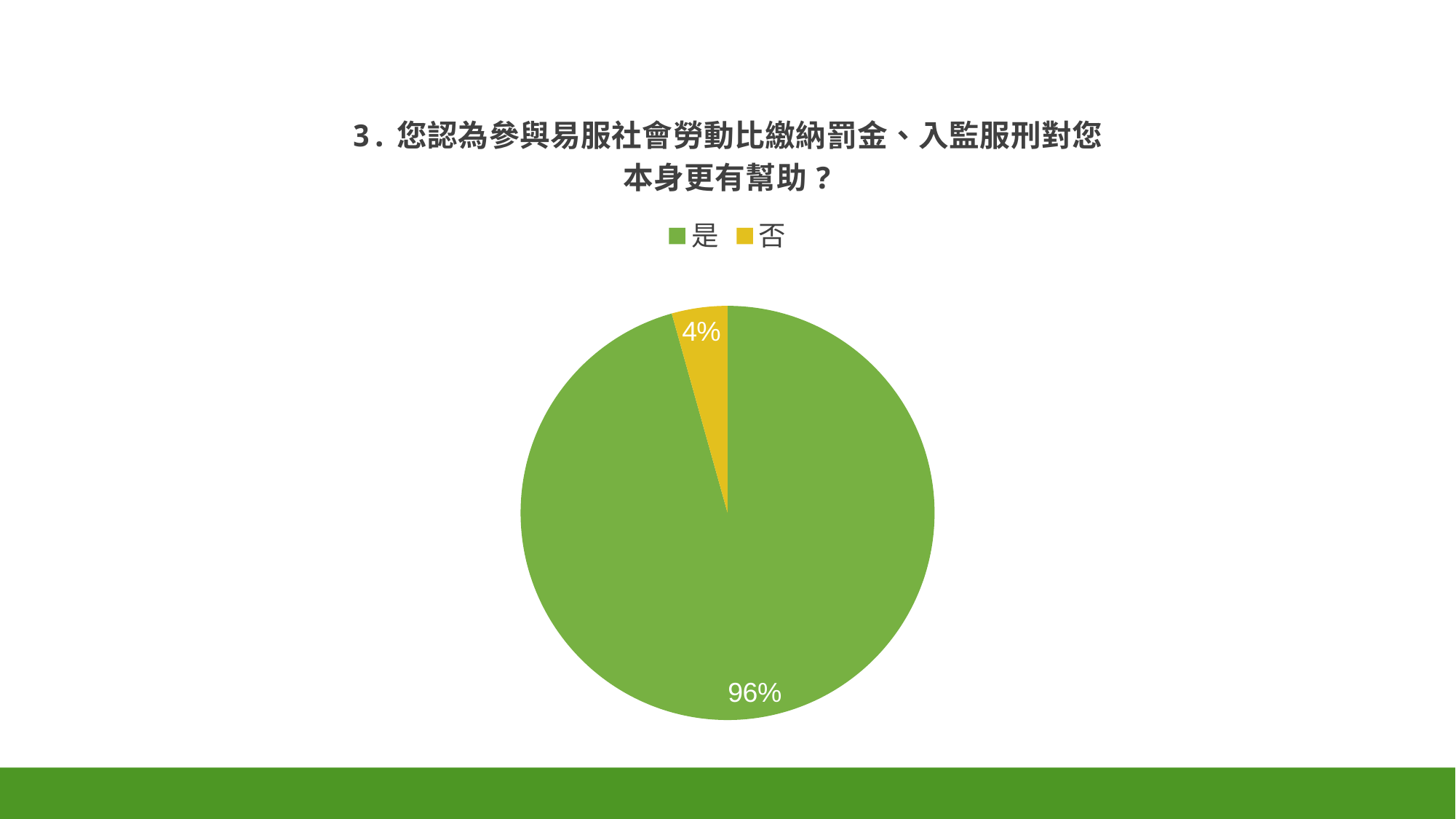

### Chart: 3.您認為參與易服社會勞動比繳納罰金、入監服刑對您本身更有幫助?

| Category | 銷售 |
|---|---|
| 是 | 66.0 |
| 否 | 3.0 |